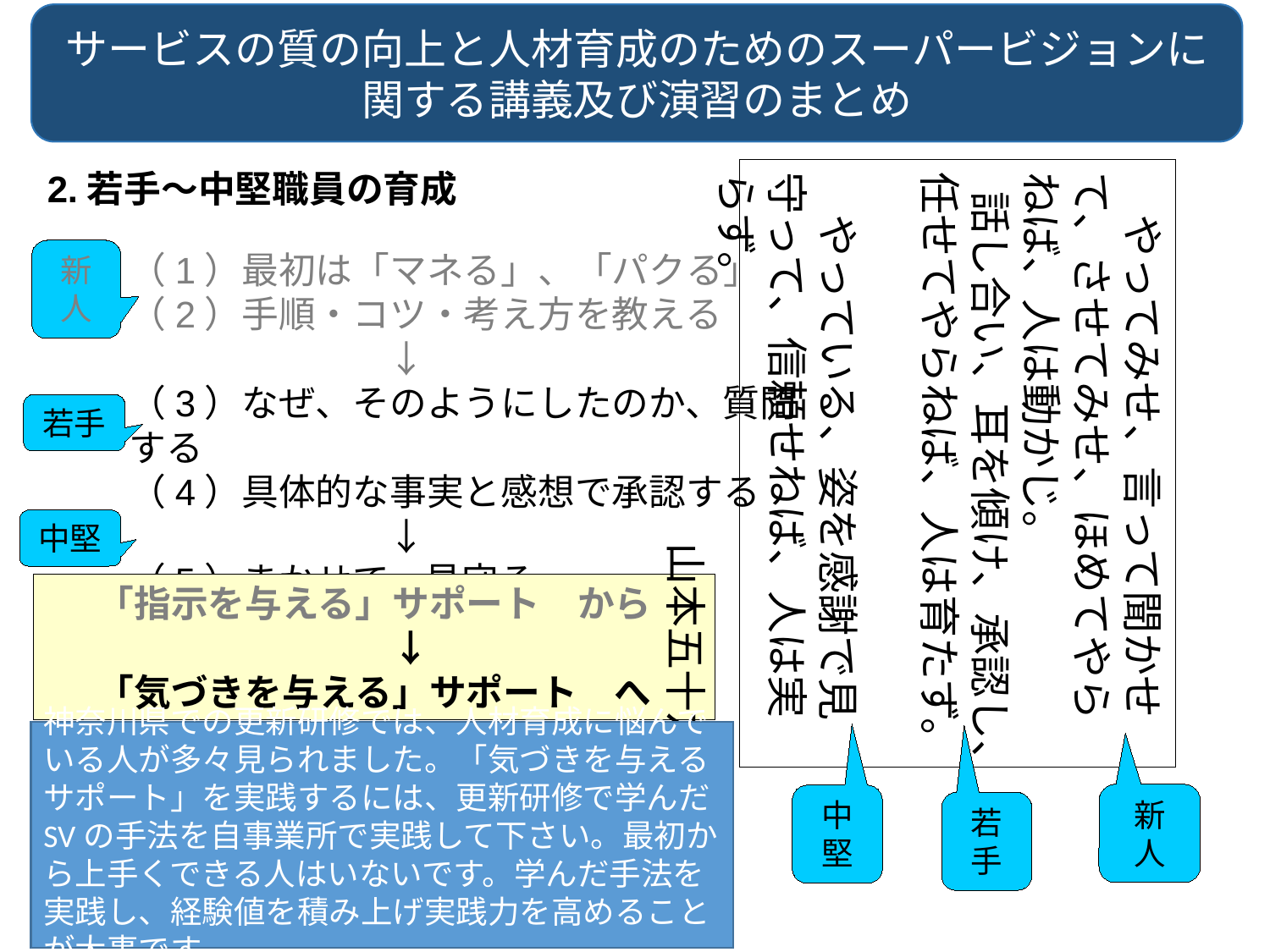

サービスの質の向上と人材育成のためのスーパービジョンに関する講義及び演習のまとめ
2.若手～中堅職員の育成
　やってみせ、言って聞かせて、させてみせ、ほめてやらねば、人は動かじ。
 話し合い、耳を傾け、承認し、任せてやらねば、人は育たず。
　やっている、姿を感謝で見守って、信頼せねば、人は実らず。
山本五十六
新人
（1）最初は「マネる」、「パクる」
（2）手順・コツ・考え方を教える
　　　　　　　↓
（3）なぜ、そのようにしたのか、質問する
（4）具体的な事実と感想で承認する
　　　　　　　↓
（5）まかせて、見守る
若手
中堅
「指示を与える」サポート　から
　　↓
「気づきを与える」サポート　へ
神奈川県での更新研修では、人材育成に悩んでいる人が多々見られました。「気づきを与えるサポート」を実践するには、更新研修で学んだSVの手法を自事業所で実践して下さい。最初から上手くできる人はいないです。学んだ手法を実践し、経験値を積み上げ実践力を高めることが大事です。
新
人
中堅
若手